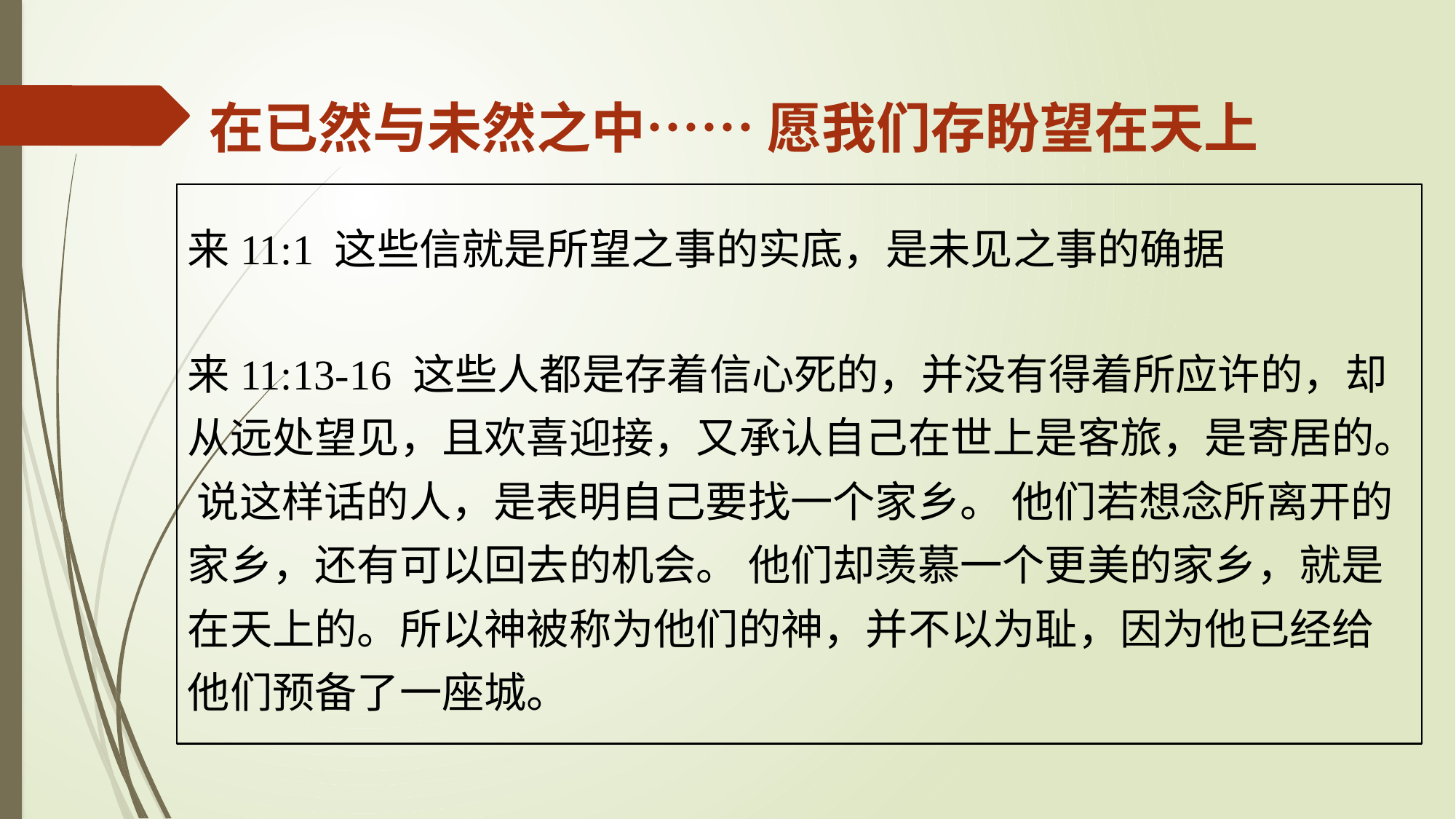

在已然与未然之中…… 愿我们存盼望在天上

来11:13-16 这些人都是存着信心死的，并没有得着所应许的，却从远处望见，且欢喜迎接，又承认自己在世上是客旅，是寄居的。 说这样话的人，是表明自己要找一个家乡。 他们若想念所离开的家乡，还有可以回去的机会。 他们却羡慕一个更美的家乡，就是在天上的。所以神被称为他们的神，并不以为耻，因为他已经给他们预备了一座城。
来11:1 这些信就是所望之事的实底，是未见之事的确据